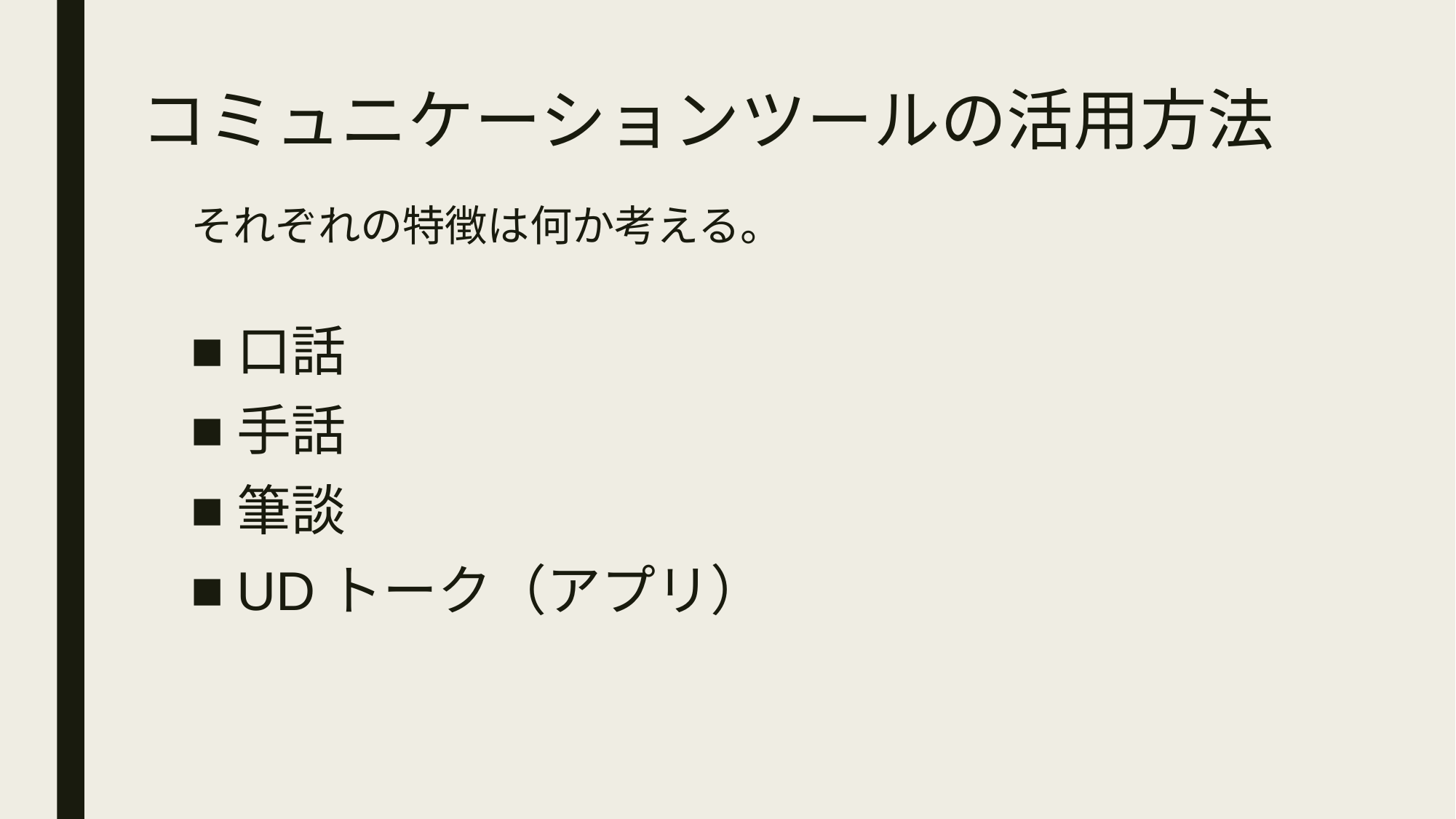

# コミュニケーションツールの活用方法
それぞれの特徴は何か考える。

口話
手話
筆談
UDトーク（アプリ）